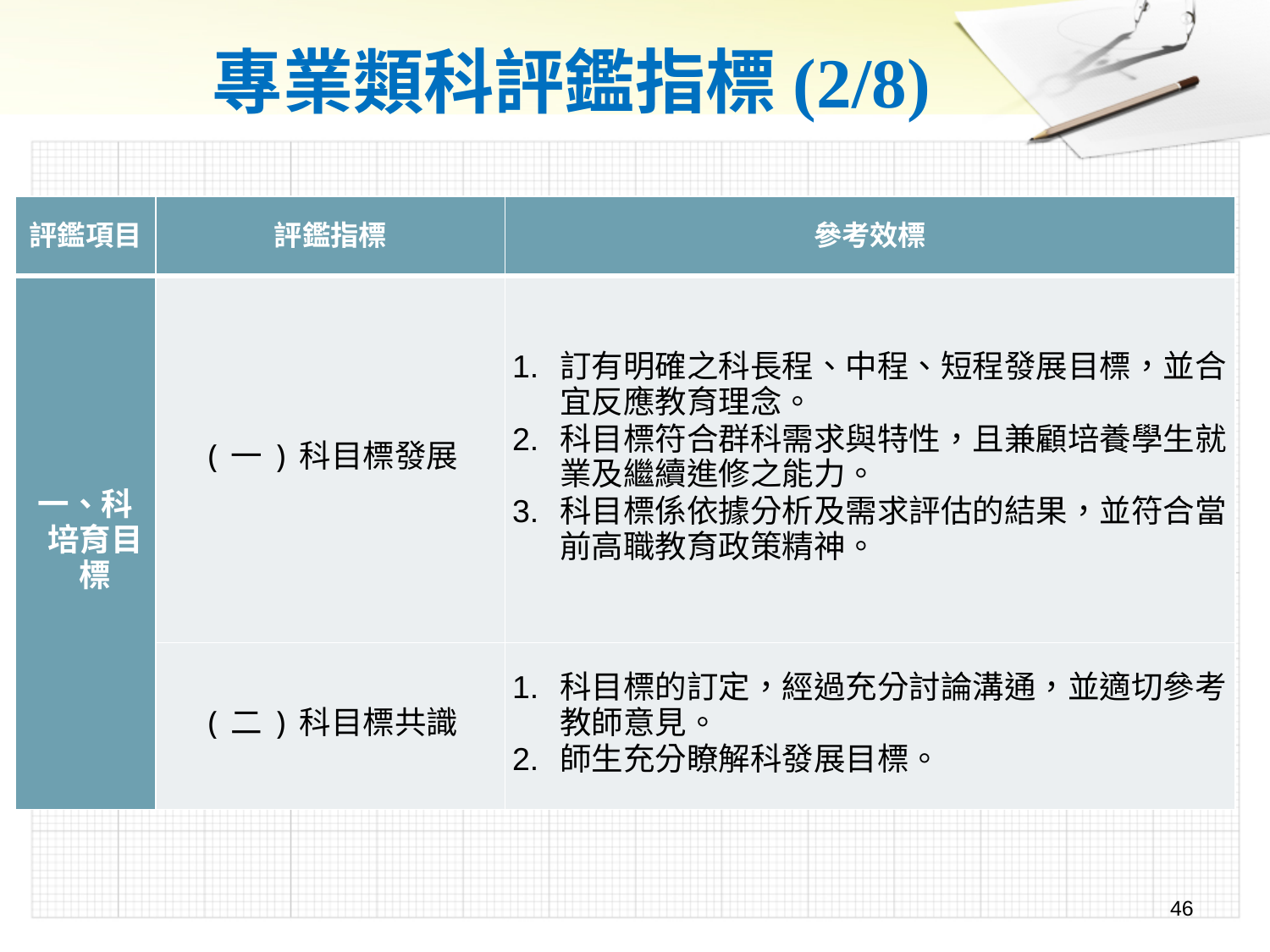

# 專業類科評鑑指標(2/8)
| 評鑑項目 | 評鑑指標 | 參考效標 |
| --- | --- | --- |
| 一、科培育目標 | (一)科目標發展 | 訂有明確之科長程、中程、短程發展目標，並合宜反應教育理念。 科目標符合群科需求與特性，且兼顧培養學生就業及繼續進修之能力。 科目標係依據分析及需求評估的結果，並符合當前高職教育政策精神。 |
|  | (二)科目標共識 | 科目標的訂定，經過充分討論溝通，並適切參考教師意見。 師生充分瞭解科發展目標。 |
46